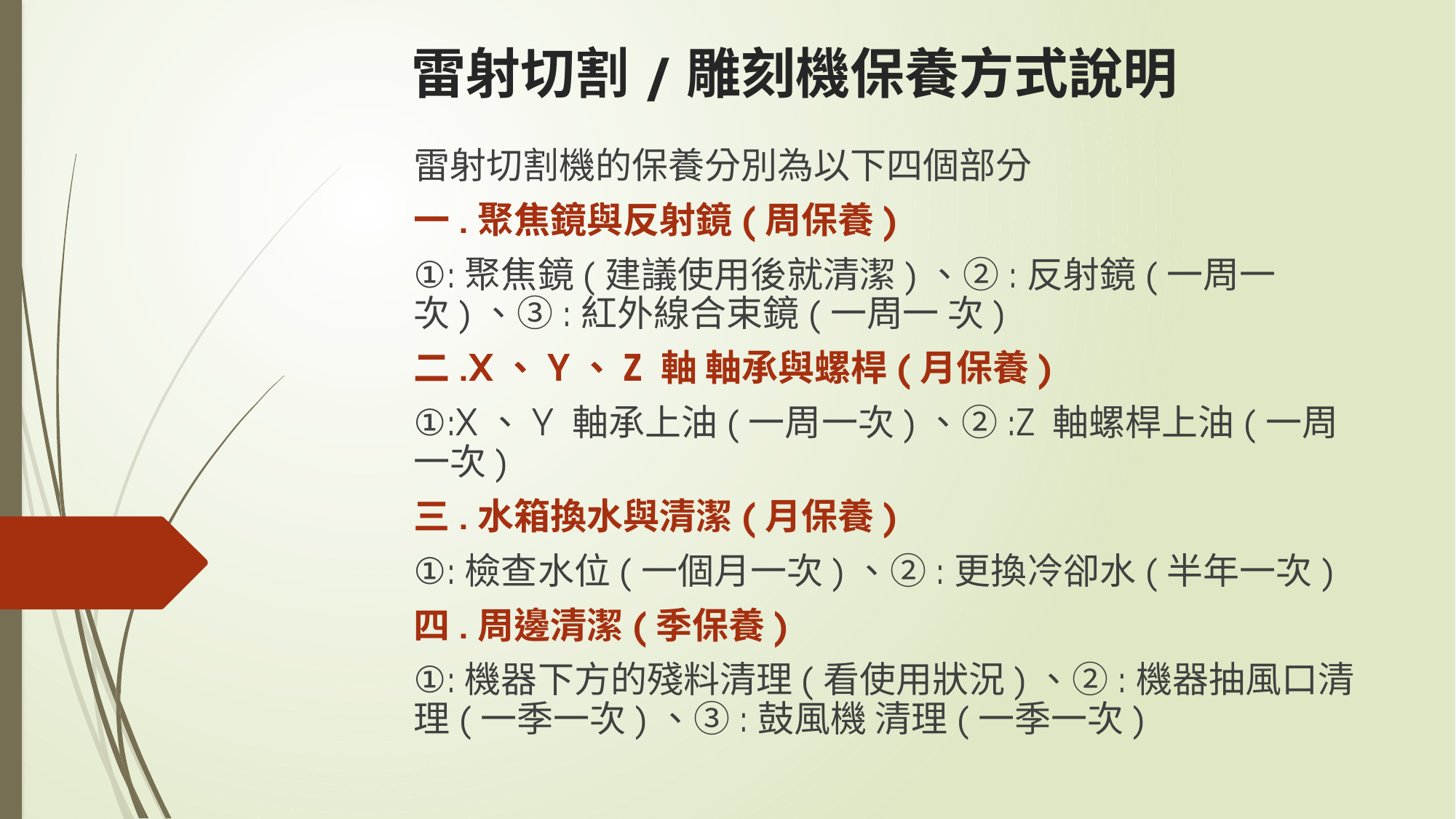

# 雷射切割/雕刻機保養方式說明
雷射切割機的保養分別為以下四個部分
一.聚焦鏡與反射鏡(周保養)
①:聚焦鏡(建議使用後就清潔)、②:反射鏡(一周一次)、③:紅外線合束鏡(一周一 次)
二.X、Y、Z 軸 軸承與螺桿(月保養)
①:X、Y 軸承上油(一周一次)、②:Z 軸螺桿上油(一周一次)
三.水箱換水與清潔(月保養)
①:檢查水位(一個月一次)、②:更換冷卻水(半年一次)
四.周邊清潔(季保養)
①:機器下方的殘料清理(看使用狀況)、②:機器抽風口清理(一季一次)、③:鼓風機 清理(一季一次)